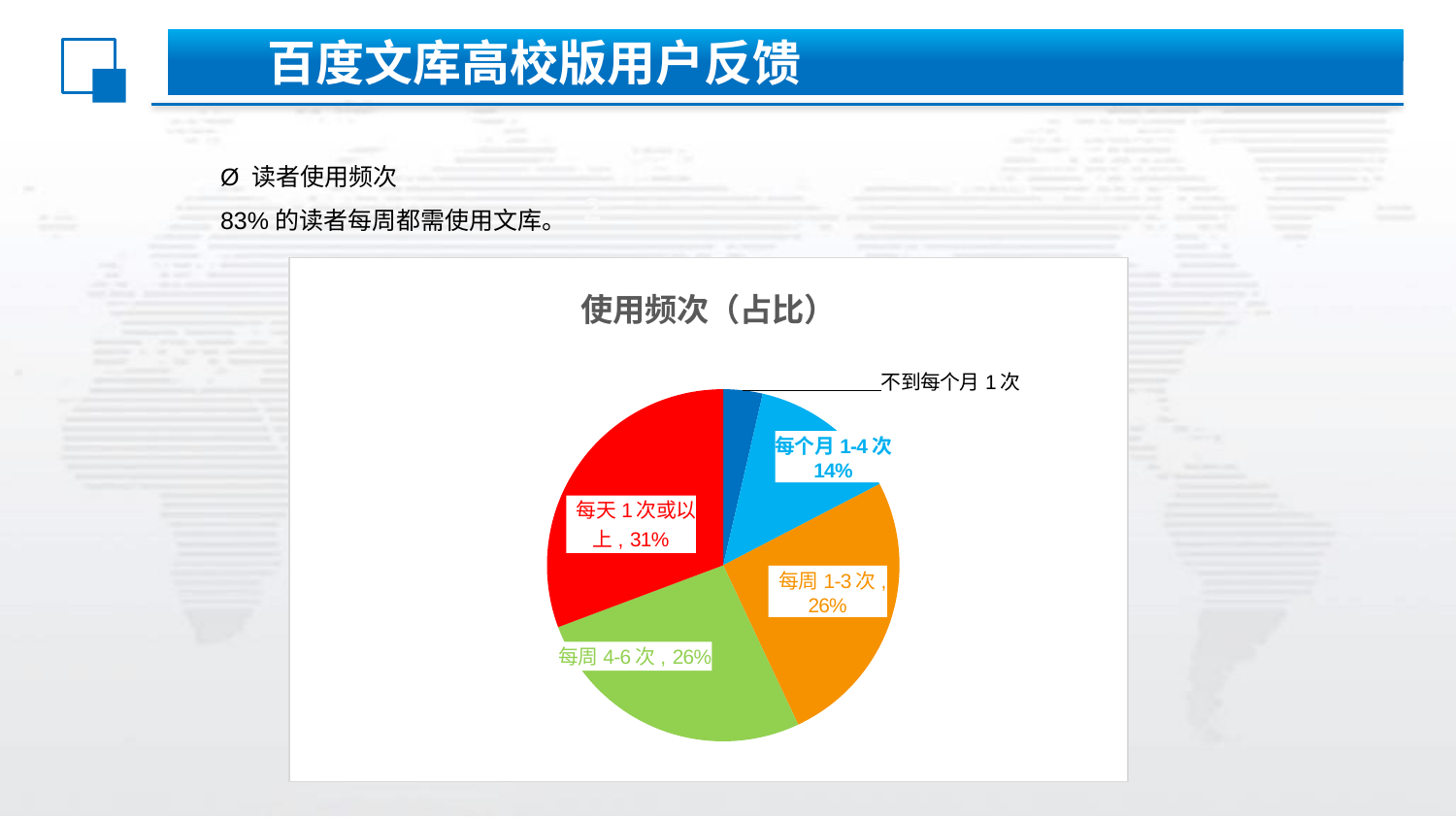

百度文库高校版用户反馈
Ø 读者使用频次
83%的读者每周都需使用文库。
2

### Chart: 使用频次（占比）

| Category |  |
|---|---|
| 不到每个月1次 | 17.0 |
| 每个月1-4次 | 65.0 |
| 每周1-3次 | 121.0 |
| 每周4-6次 | 124.0 |
| 每天1次或以上 | 145.0 |